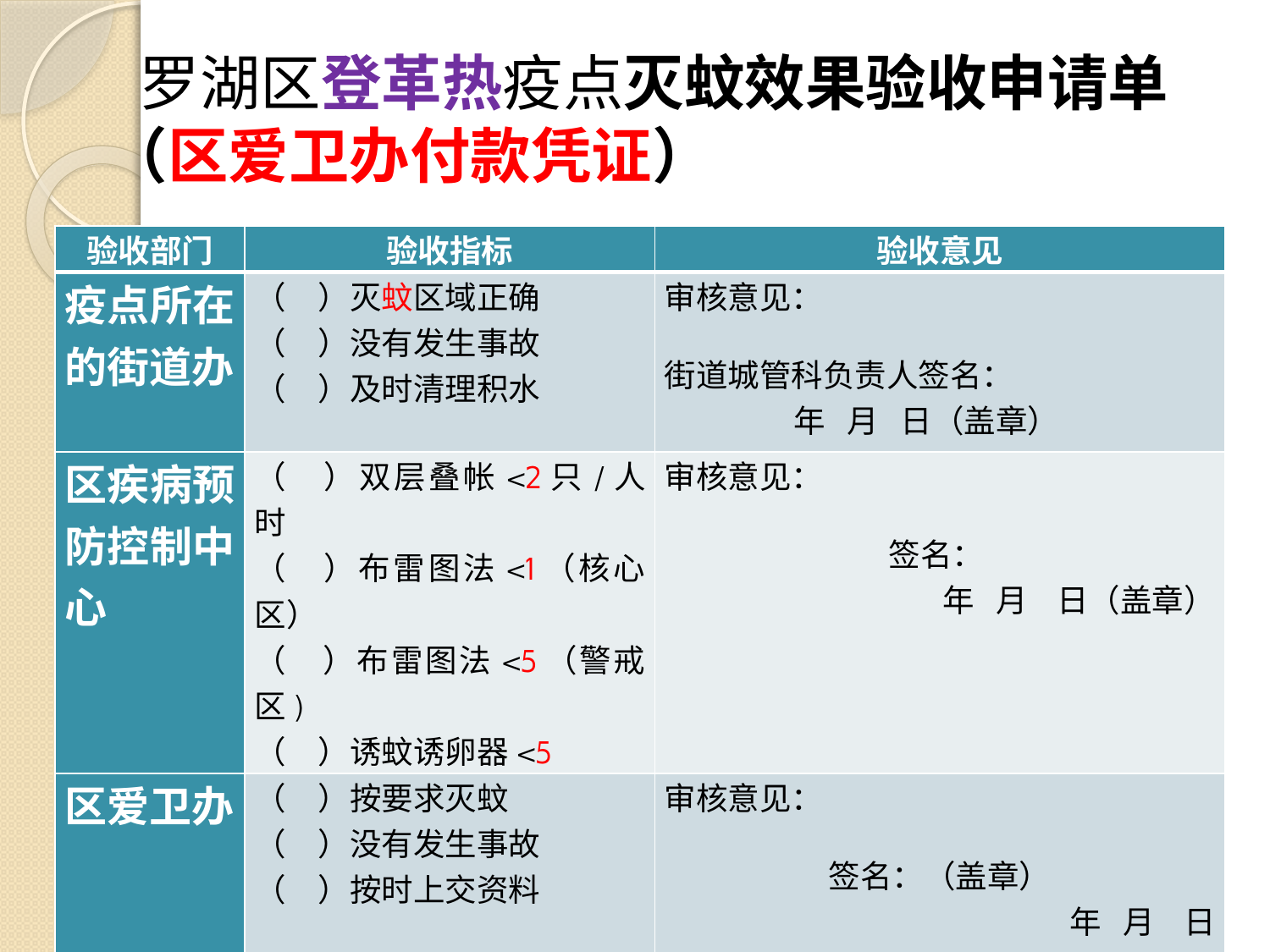

# 罗湖区登革热疫点灭蚊效果验收申请单（区爱卫办付款凭证）
| 验收部门 | 验收指标 | 验收意见 |
| --- | --- | --- |
| 疫点所在的街道办 | （　）灭蚊区域正确 （　）没有发生事故 （　）及时清理积水 | 审核意见： 街道城管科负责人签名： 年 月 日（盖章） |
| 区疾病预防控制中心 | （　）双层叠帐<2只/人时 （　）布雷图法<1（核心区） （　）布雷图法<5（警戒区) （　）诱蚊诱卵器<5 | 审核意见：   签名： 年 月 日（盖章） |
| 区爱卫办 | （　）按要求灭蚊 （　）没有发生事故 （　）按时上交资料 | 审核意见：   签名：（盖章） 年 月 日 |